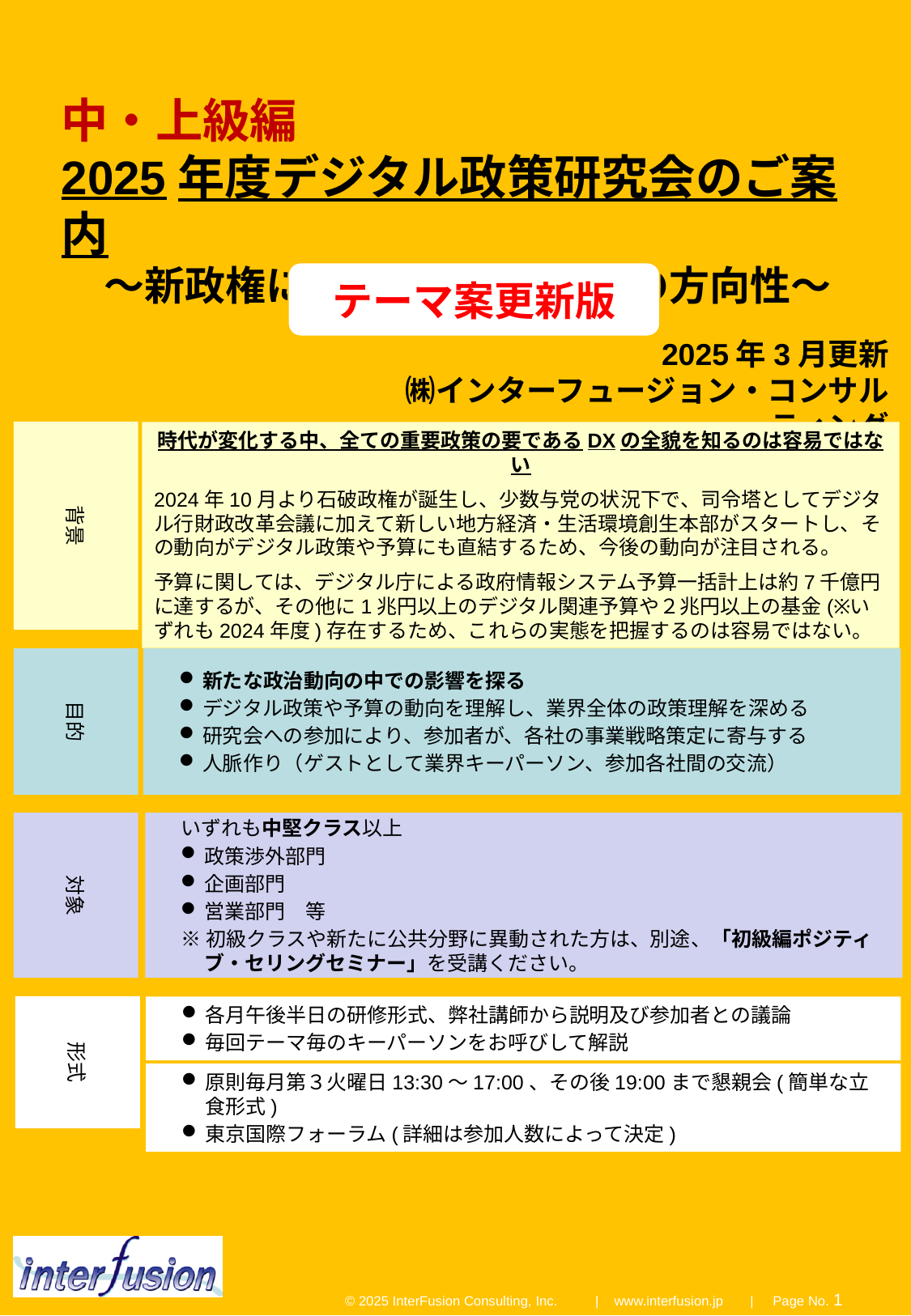

中・上級編
2025年度デジタル政策研究会のご案内
～新政権によるデジタル政策の方向性～
テーマ案更新版
2025年3月更新
㈱インターフュージョン・コンサルティング
背景
時代が変化する中、全ての重要政策の要であるDXの全貌を知るのは容易ではない
2024年10月より石破政権が誕生し、少数与党の状況下で、司令塔としてデジタル行財政改革会議に加えて新しい地方経済・生活環境創生本部がスタートし、その動向がデジタル政策や予算にも直結するため、今後の動向が注目される。
予算に関しては、デジタル庁による政府情報システム予算一括計上は約7千億円に達するが、その他に1兆円以上のデジタル関連予算や２兆円以上の基金(※いずれも2024年度)存在するため、これらの実態を把握するのは容易ではない。
目的
新たな政治動向の中での影響を探る
デジタル政策や予算の動向を理解し、業界全体の政策理解を深める
研究会への参加により、参加者が、各社の事業戦略策定に寄与する
人脈作り（ゲストとして業界キーパーソン、参加各社間の交流）
いずれも中堅クラス以上
政策渉外部門
企画部門
営業部門　等
※初級クラスや新たに公共分野に異動された方は、別途、「初級編ポジティブ・セリングセミナー」を受講ください。
対象
形式
各月午後半日の研修形式、弊社講師から説明及び参加者との議論
毎回テーマ毎のキーパーソンをお呼びして解説
原則毎月第３火曜日13:30～17:00、その後19:00まで懇親会(簡単な立食形式)
東京国際フォーラム(詳細は参加人数によって決定)